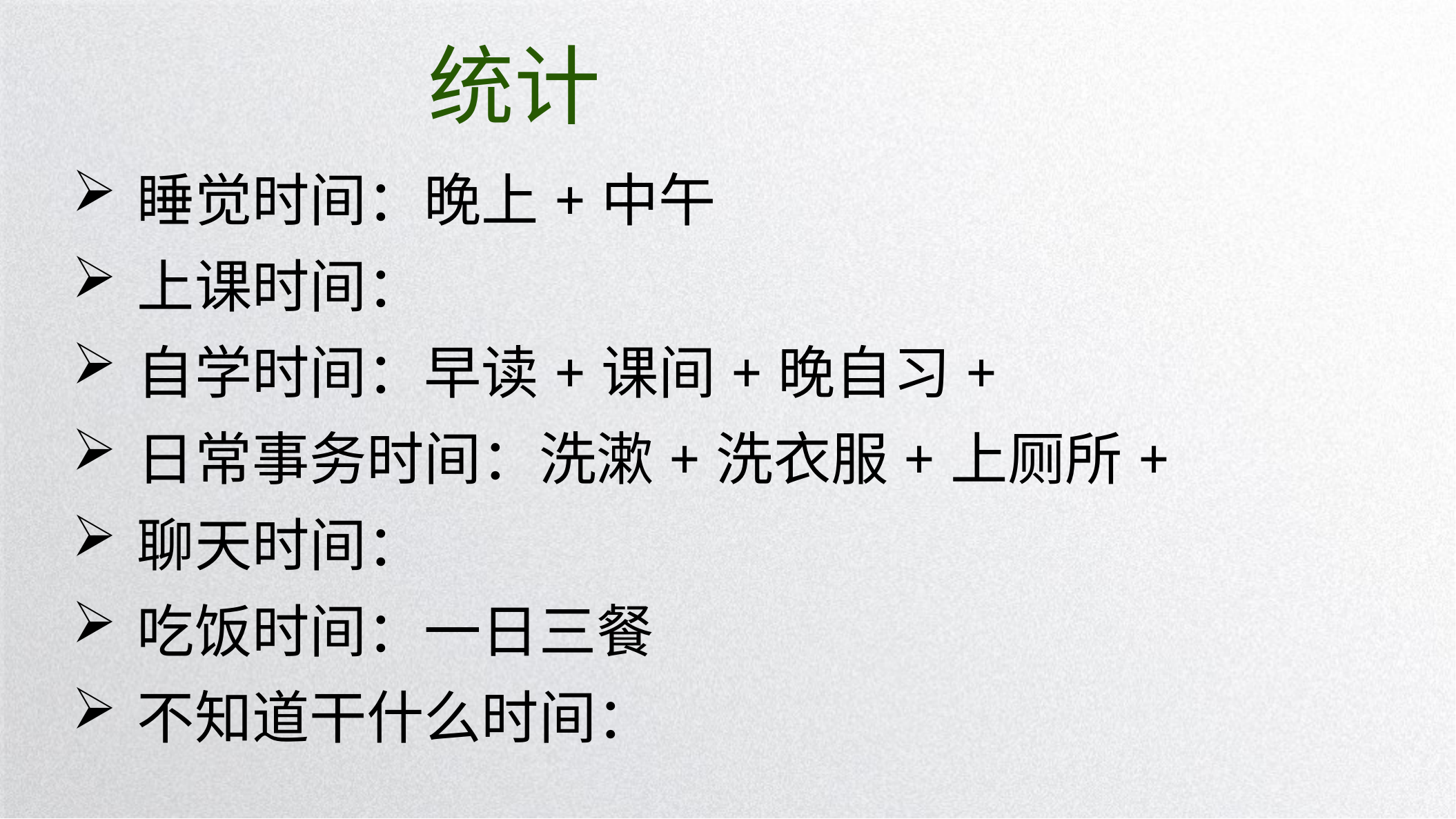

统计
睡觉时间：晚上+中午
上课时间：
自学时间：早读+课间+晚自习+
日常事务时间：洗漱+洗衣服+上厕所+
聊天时间：
吃饭时间：一日三餐
不知道干什么时间：